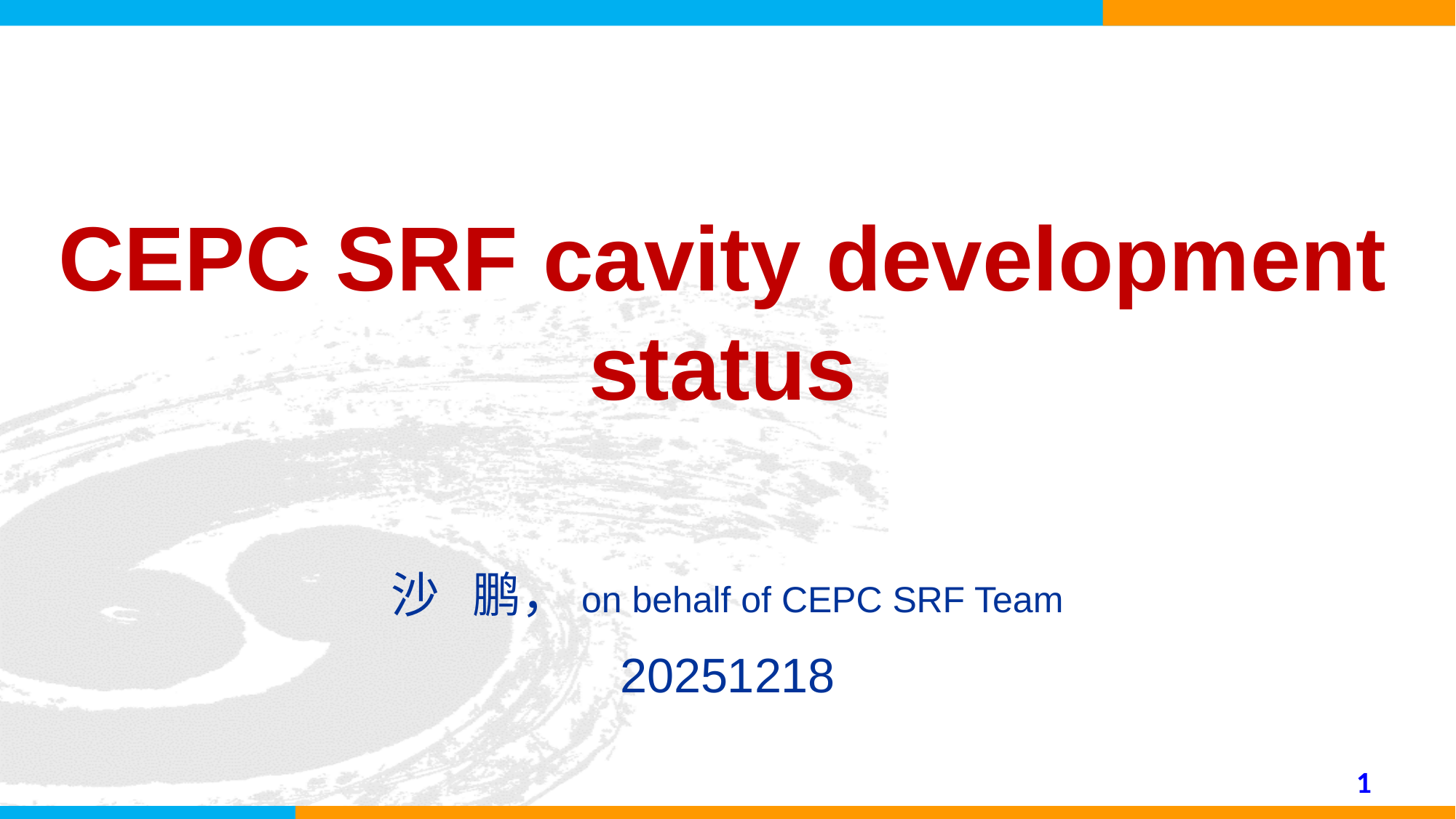

CEPC SRF cavity development status
沙   鹏，on behalf of CEPC SRF Team
20251218
1